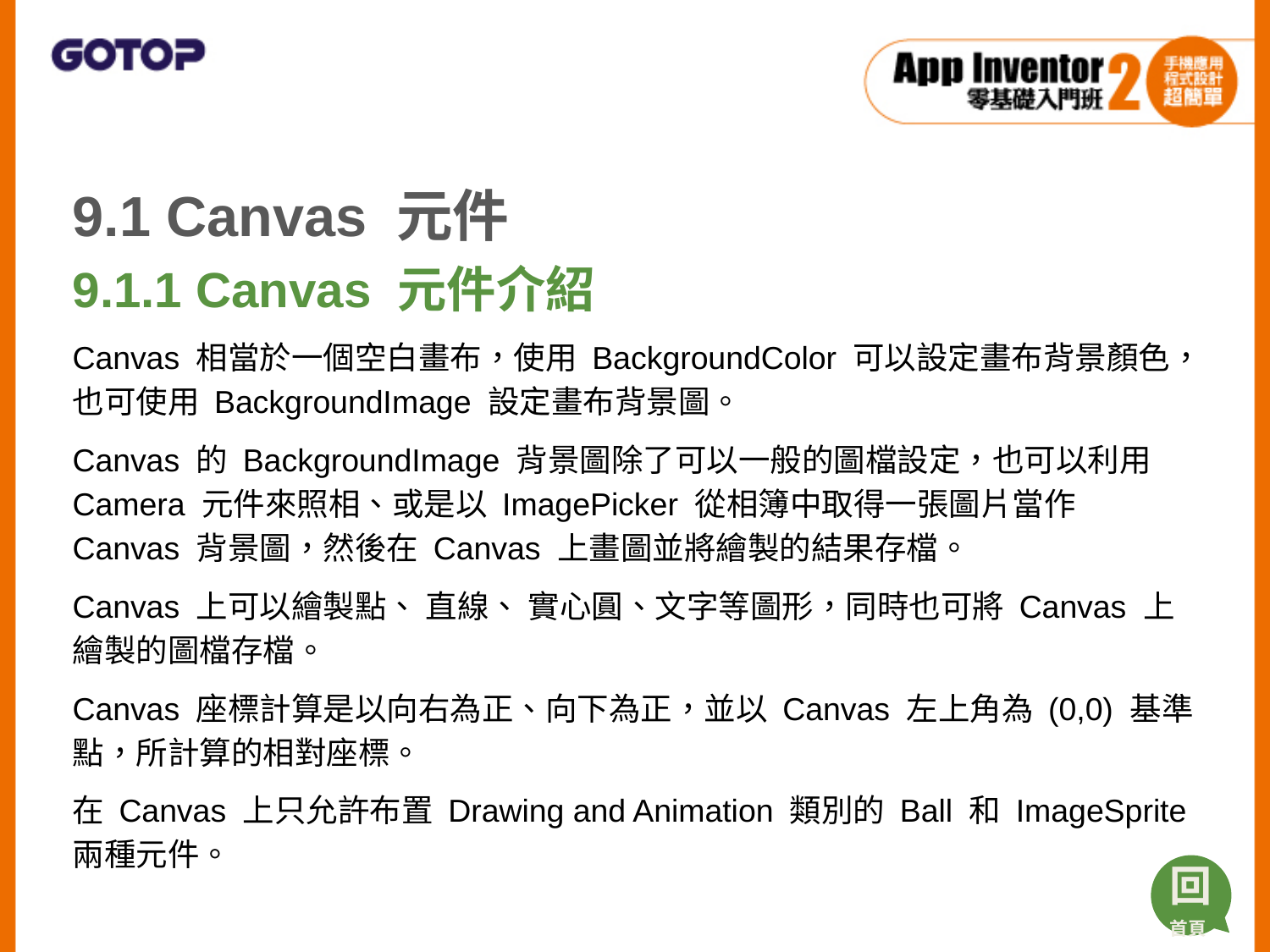

9.1 Canvas 元件
9.1.1 Canvas 元件介紹
Canvas 相當於一個空白畫布，使用 BackgroundColor 可以設定畫布背景顏色，也可使用 BackgroundImage 設定畫布背景圖。
Canvas 的 BackgroundImage 背景圖除了可以一般的圖檔設定，也可以利用 Camera 元件來照相、或是以 ImagePicker 從相簿中取得一張圖片當作 Canvas 背景圖，然後在 Canvas 上畫圖並將繪製的結果存檔。
Canvas 上可以繪製點、 直線、 實心圓、文字等圖形，同時也可將 Canvas 上繪製的圖檔存檔。
Canvas 座標計算是以向右為正、向下為正，並以 Canvas 左上角為 (0,0) 基準點，所計算的相對座標。
在 Canvas 上只允許布置 Drawing and Animation 類別的 Ball 和 ImageSprite 兩種元件。
回
首頁